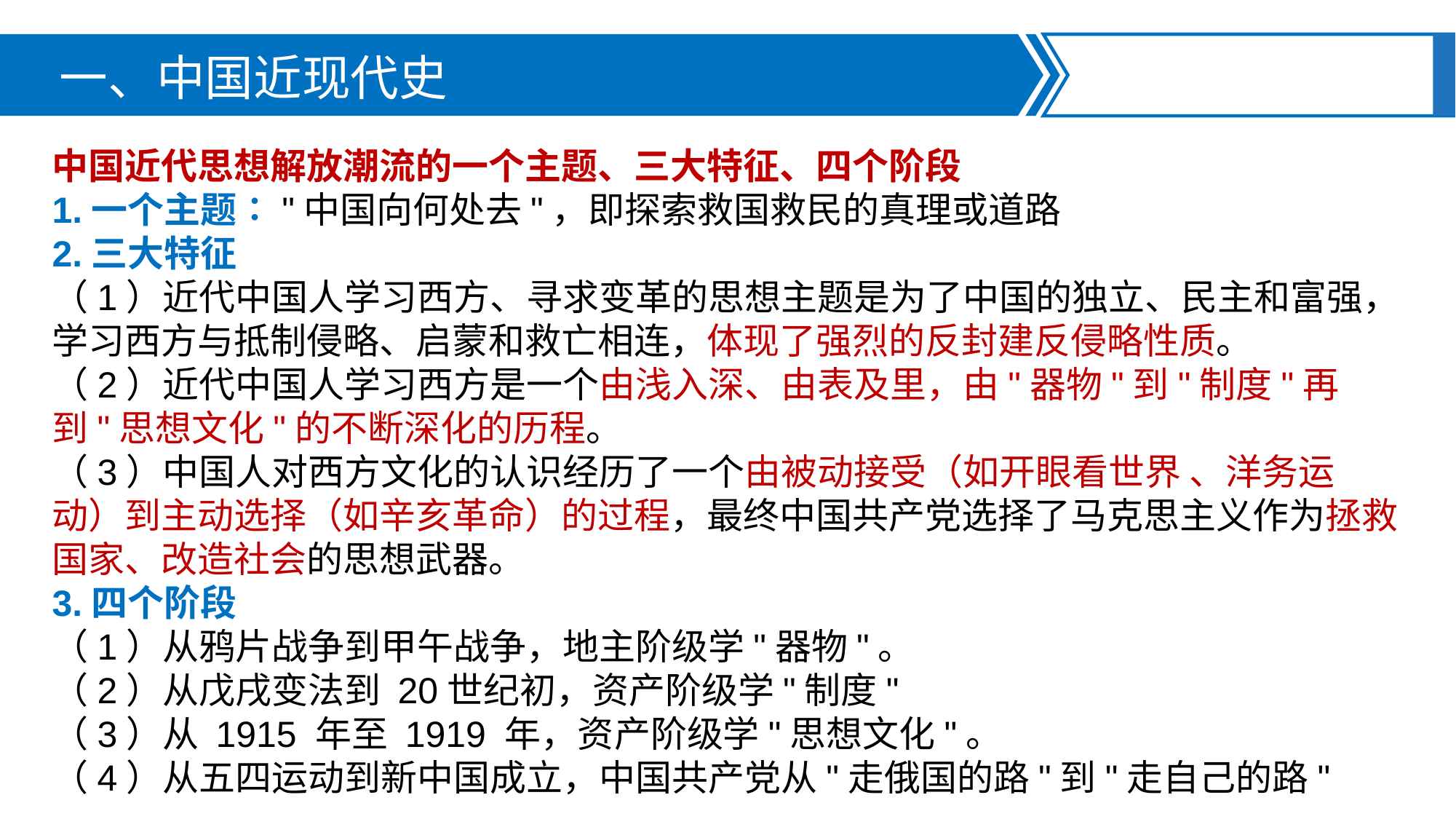

一、中国近现代史
中国近代思想解放潮流的一个主题、三大特征、四个阶段
1.一个主题∶"中国向何处去"，即探索救国救民的真理或道路
2.三大特征
（1）近代中国人学习西方、寻求变革的思想主题是为了中国的独立、民主和富强，学习西方与抵制侵略、启蒙和救亡相连，体现了强烈的反封建反侵略性质。
（2）近代中国人学习西方是一个由浅入深、由表及里，由"器物"到"制度"再到"思想文化"的不断深化的历程。
（3）中国人对西方文化的认识经历了一个由被动接受（如开眼看世界 、洋务运动）到主动选择（如辛亥革命）的过程，最终中国共产党选择了马克思主义作为拯救国家、改造社会的思想武器。
3.四个阶段
（1）从鸦片战争到甲午战争，地主阶级学"器物"。
（2）从戊戌变法到 20世纪初，资产阶级学"制度"
（3）从 1915 年至 1919 年，资产阶级学"思想文化"。
（4）从五四运动到新中国成立，中国共产党从"走俄国的路"到"走自己的路"